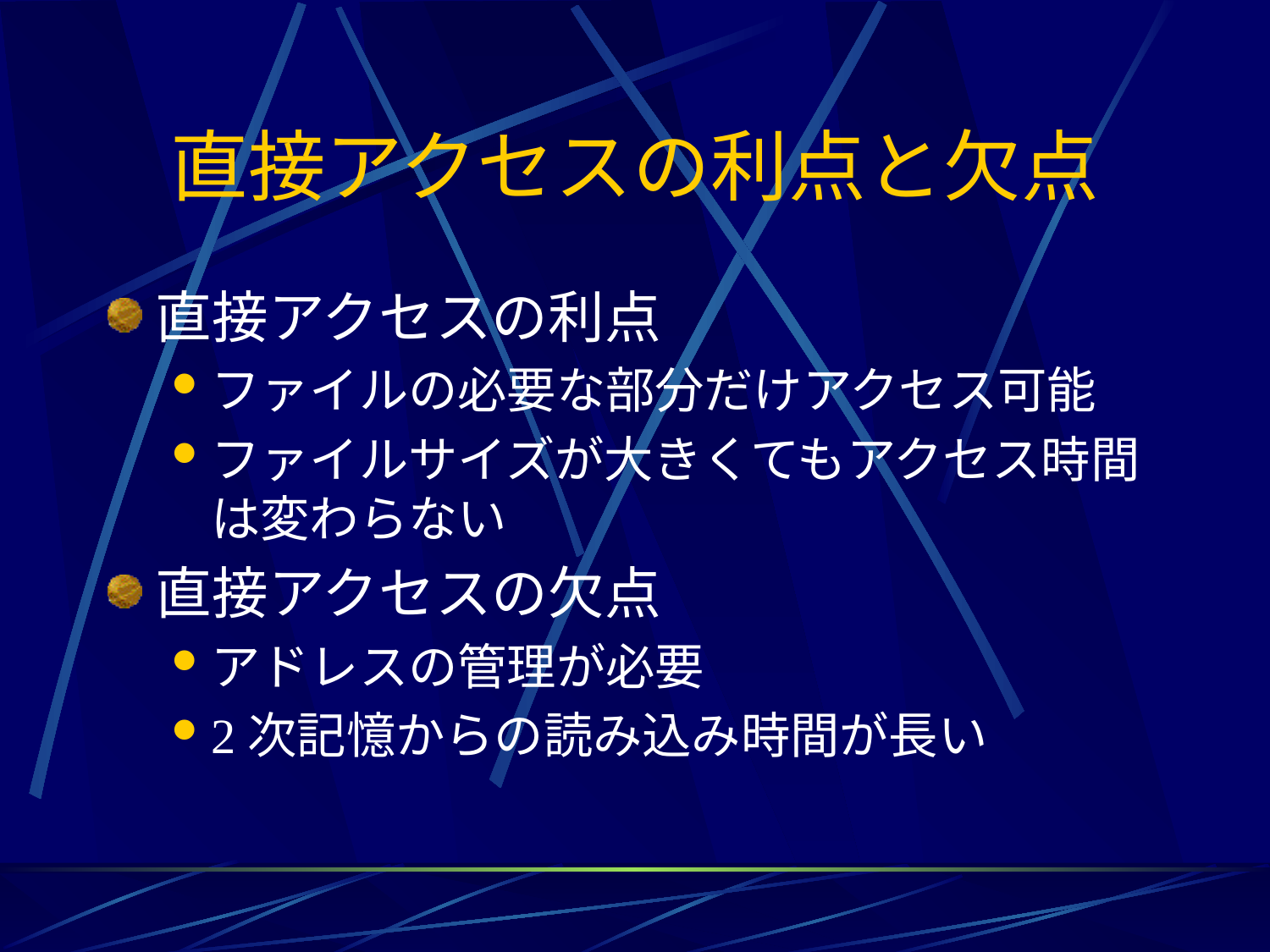

# 直接アクセスの利点と欠点
直接アクセスの利点
ファイルの必要な部分だけアクセス可能
ファイルサイズが大きくてもアクセス時間は変わらない
直接アクセスの欠点
アドレスの管理が必要
2次記憶からの読み込み時間が長い